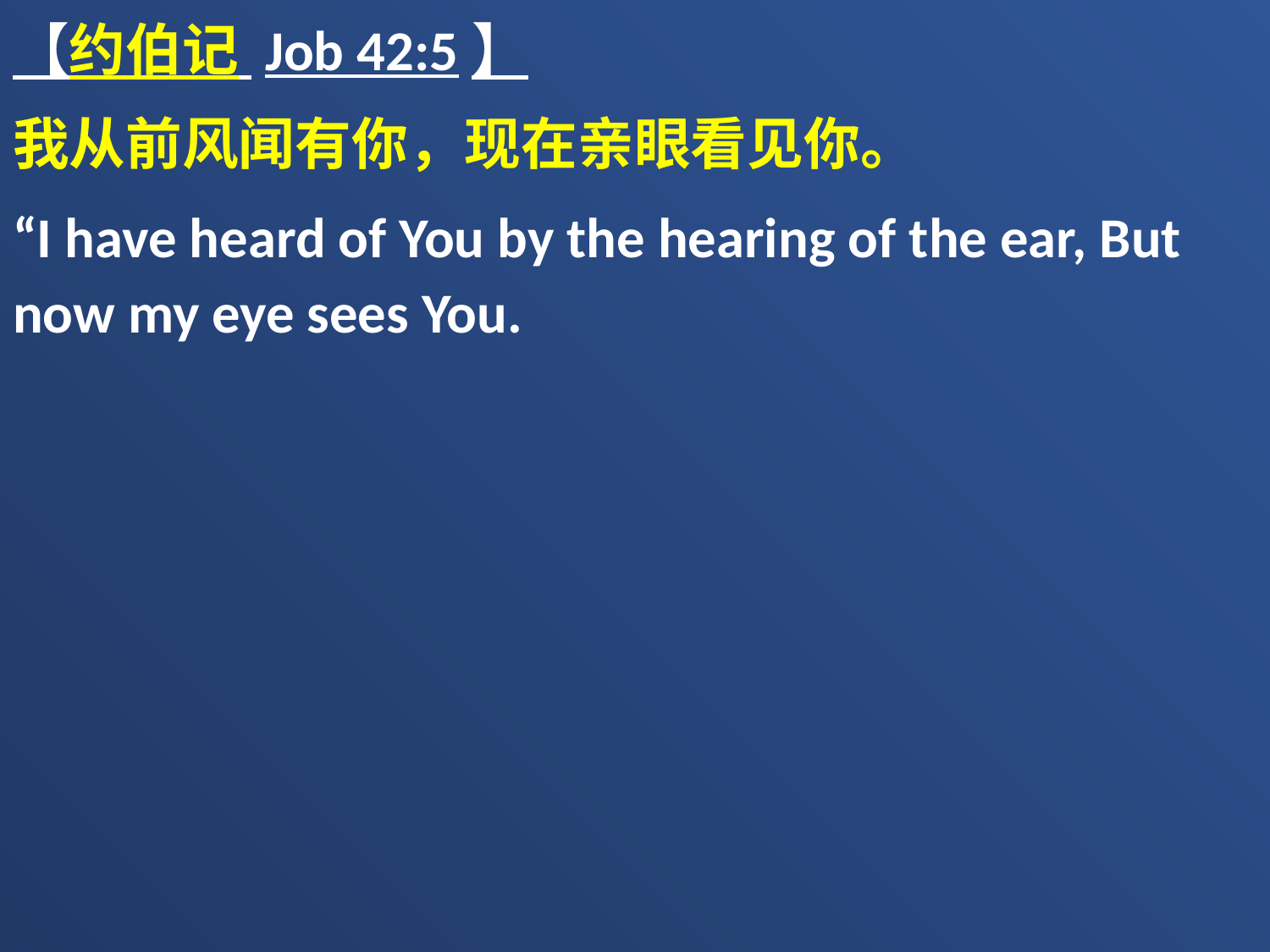

【约伯记 Job 42:5】
我从前风闻有你，现在亲眼看见你。
“I have heard of You by the hearing of the ear, But now my eye sees You.